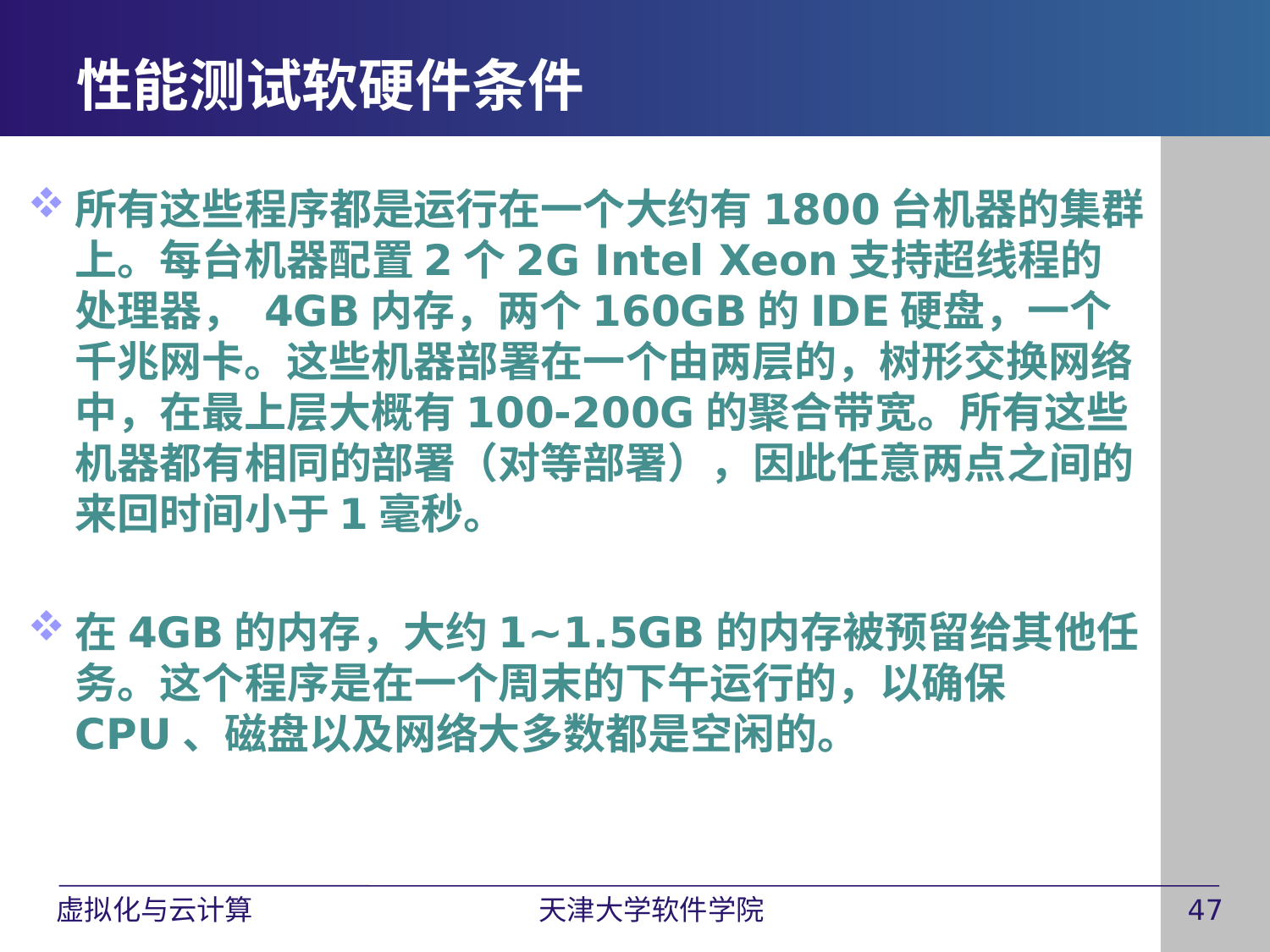

# 性能测试软硬件条件
所有这些程序都是运行在一个大约有1800台机器的集群上。每台机器配置2个2G Intel Xeon支持超线程的处理器， 4GB内存，两个160GB的IDE硬盘，一个千兆网卡。这些机器部署在一个由两层的，树形交换网络中，在最上层大概有100-200G的聚合带宽。所有这些机器都有相同的部署（对等部署），因此任意两点之间的来回时间小于1毫秒。

在4GB的内存，大约1~1.5GB的内存被预留给其他任务。这个程序是在一个周末的下午运行的，以确保CPU、磁盘以及网络大多数都是空闲的。